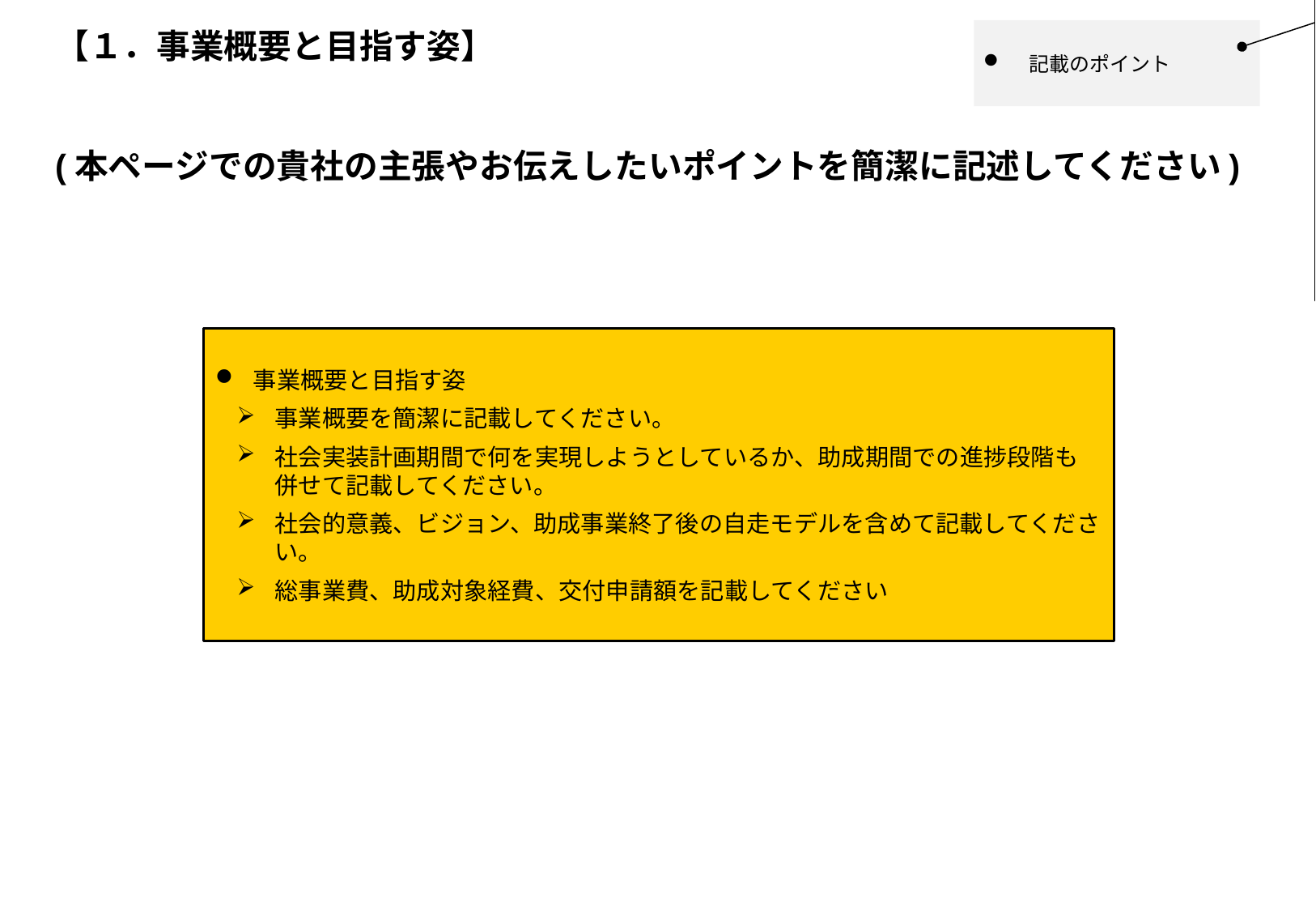

ボディに記載の内容うち、どの項目に該当し得るかを各資料右肩にできる限りお示しください。
（1ページ1項目ずつ作成でも、1ページで複数項目を含めて表現される場合で問題ありません）
※以後のページにかけても同様
# 【１．事業概要と目指す姿】
記載のポイント
(本ページでの貴社の主張やお伝えしたいポイントを簡潔に記述してください)
事業概要と目指す姿
事業概要を簡潔に記載してください。
社会実装計画期間で何を実現しようとしているか、助成期間での進捗段階も併せて記載してください。
社会的意義、ビジョン、助成事業終了後の自走モデルを含めて記載してください。
総事業費、助成対象経費、交付申請額を記載してください